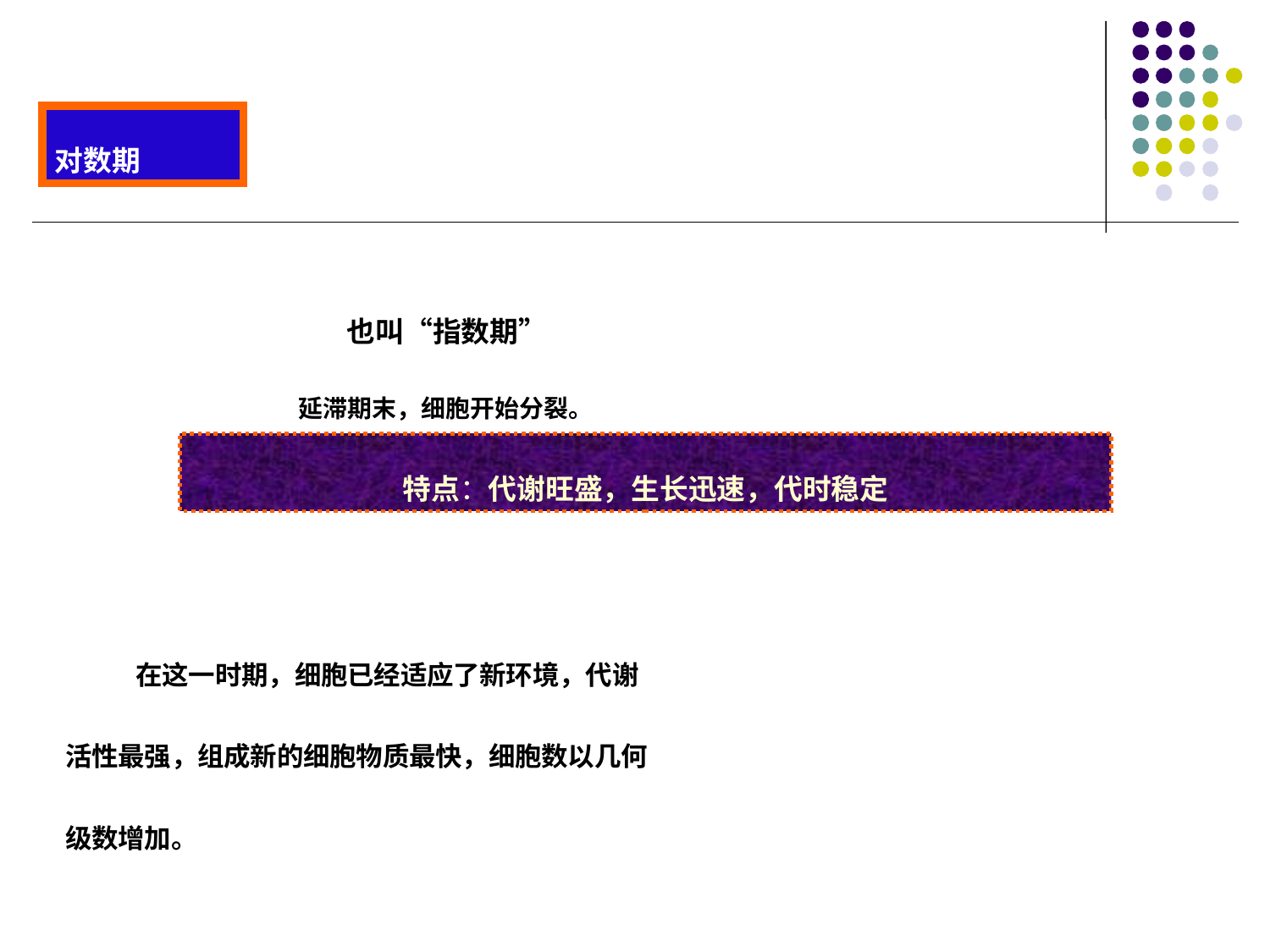

对数期
       也叫“指数期”
延滞期末，细胞开始分裂。
特点：代谢旺盛，生长迅速，代时稳定
           在这一时期，细胞已经适应了新环境，代谢
活性最强，组成新的细胞物质最快，细胞数以几何
级数增加。